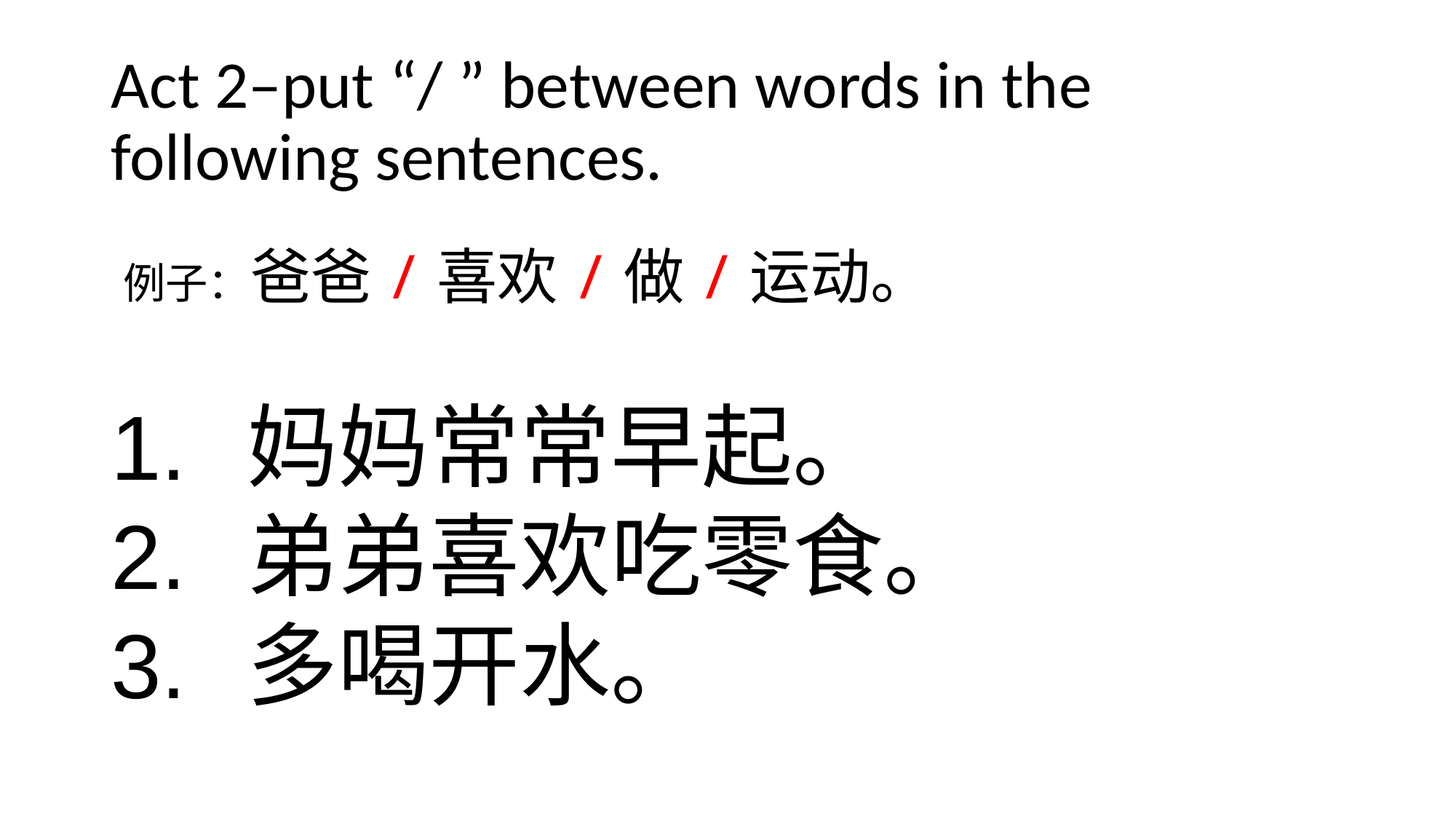

# Act 2–put “/ ” between words in the following sentences.
例子：爸爸/喜欢/做/运动。

妈妈常常早起。
弟弟喜欢吃零食。
多喝开水。